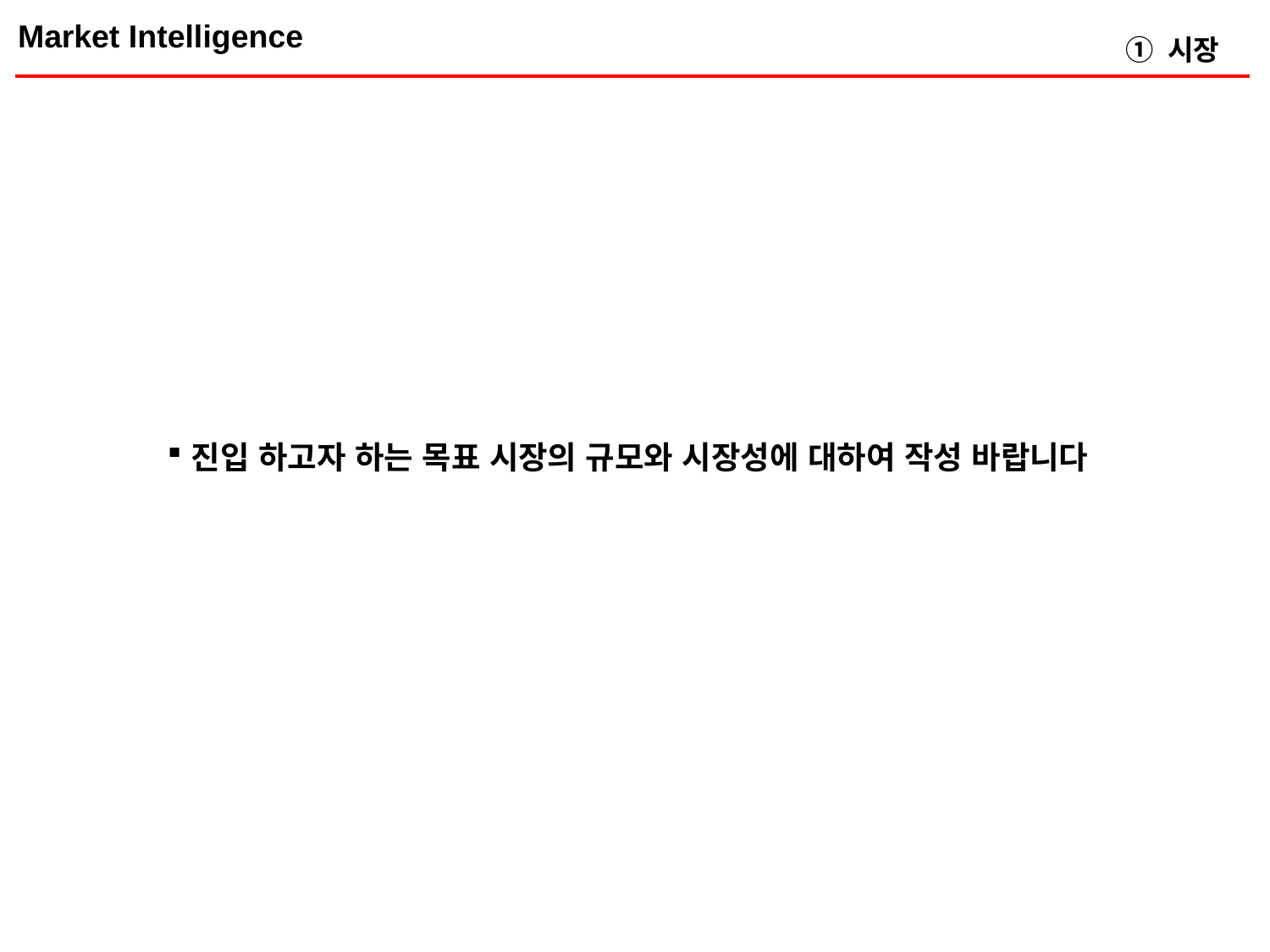

Market Intelligence
① 시장
진입 하고자 하는 목표 시장의 규모와 시장성에 대하여 작성 바랍니다